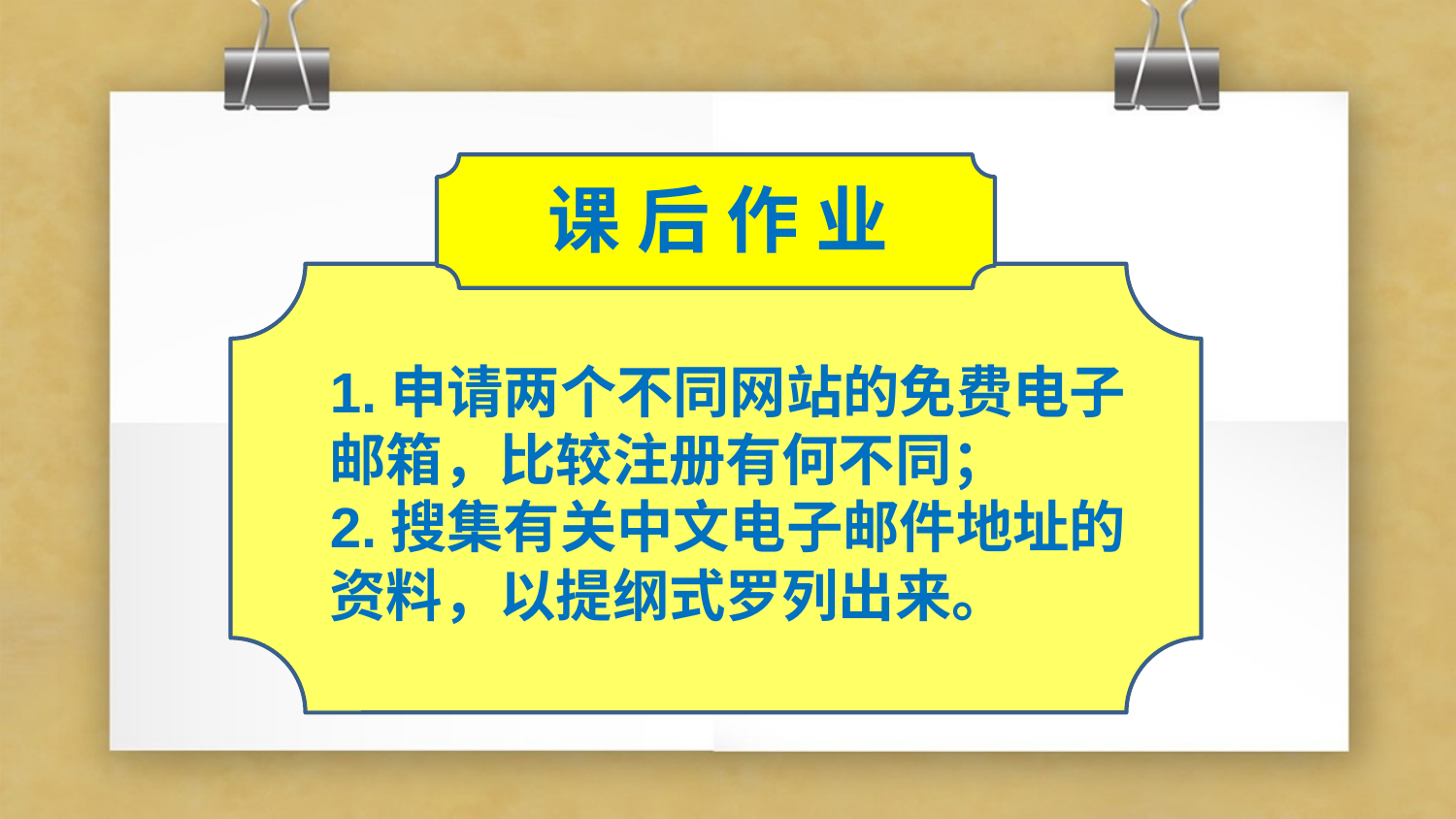

课 后 作 业

1.申请两个不同网站的免费电子邮箱，比较注册有何不同；
2.搜集有关中文电子邮件地址的资料，以提纲式罗列出来。